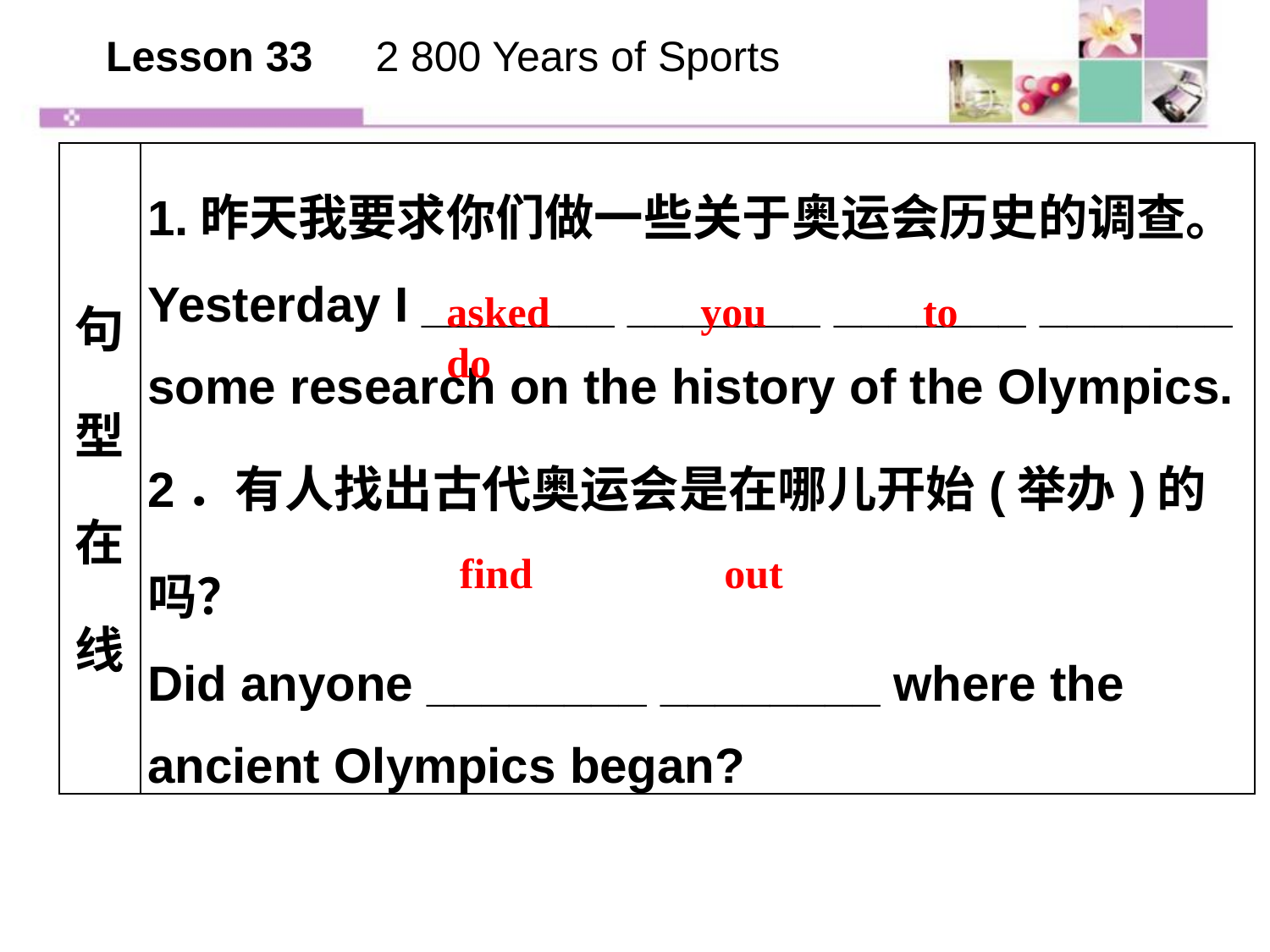

Lesson 33　2 800 Years of Sports
| 句型在线 | 1.昨天我要求你们做一些关于奥运会历史的调查。 Yesterday I \_\_\_\_\_\_\_ \_\_\_\_\_\_\_ \_\_\_\_\_\_\_ \_\_\_\_\_\_\_ some research on the history of the Olympics. 2．有人找出古代奥运会是在哪儿开始(举办)的吗？ Did anyone \_\_\_\_\_\_\_\_ \_\_\_\_\_\_\_\_ where the ancient Olympics began? |
| --- | --- |
asked 		you 	         to 	      do
find		 out